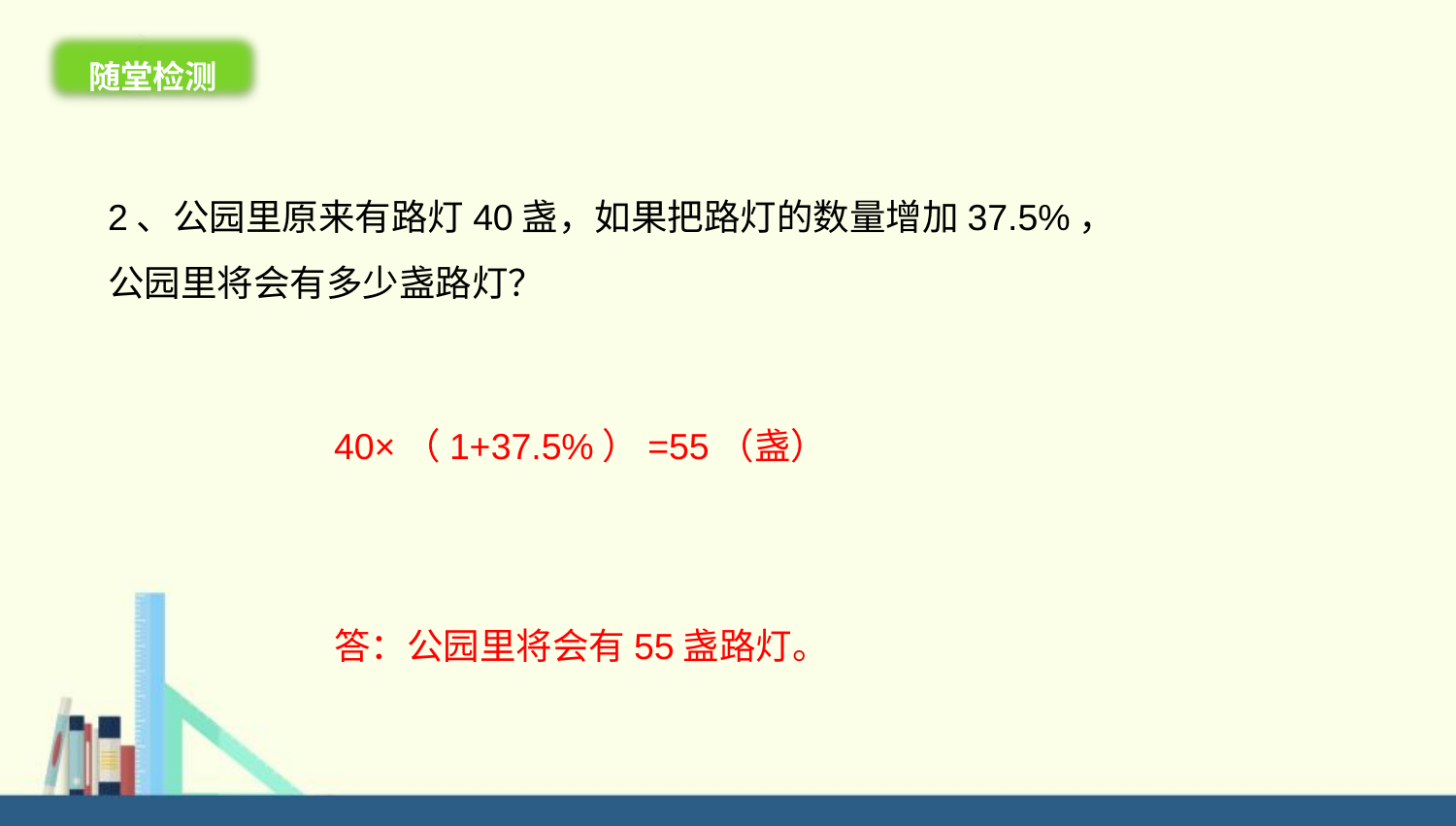

随堂检测
2、公园里原来有路灯40盏，如果把路灯的数量增加37.5%，公园里将会有多少盏路灯？
40×（1+37.5%）=55（盏）
答：公园里将会有55盏路灯。